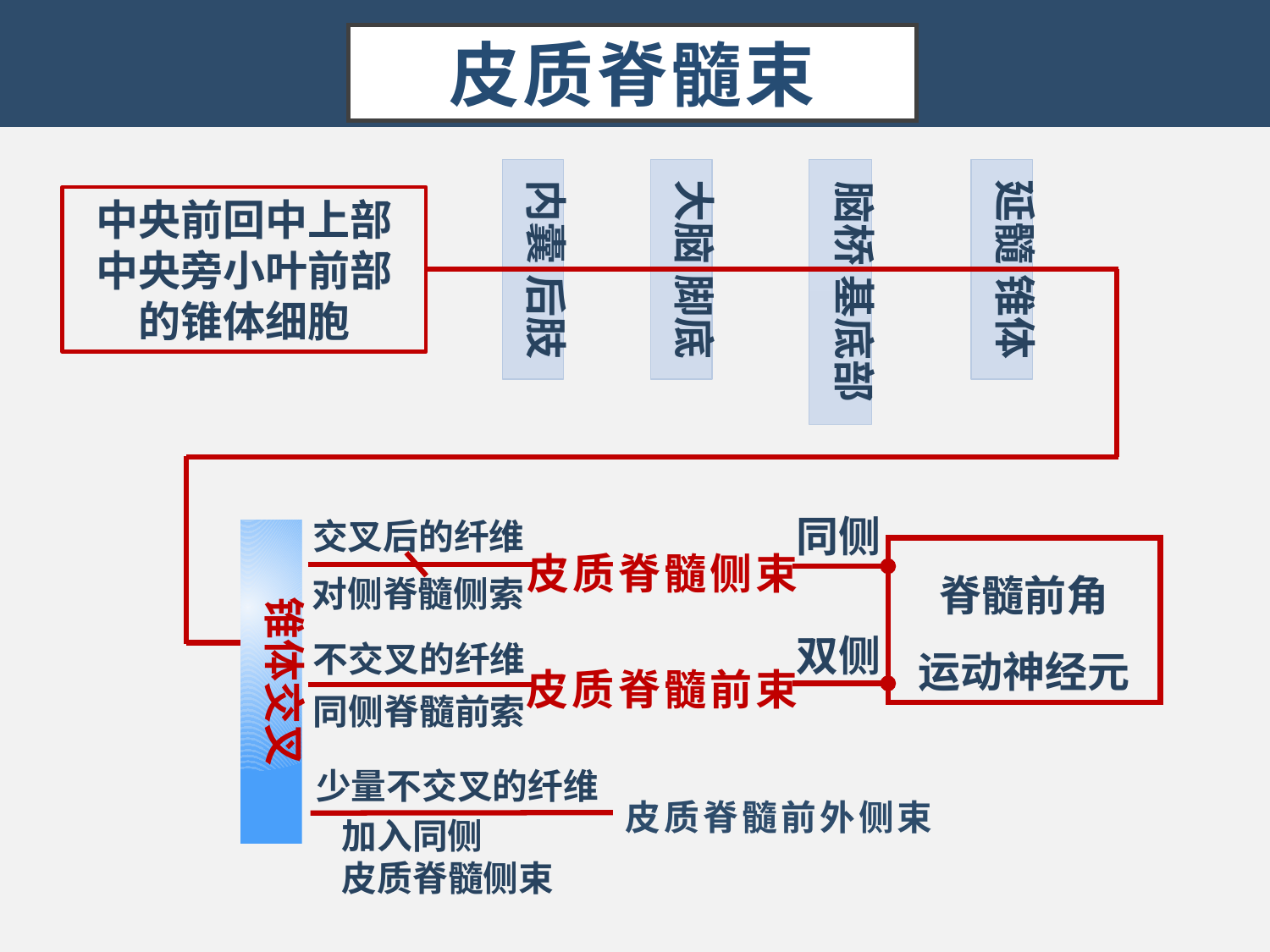

# 皮质脊髓束
内囊 后肢
脑桥 基底部
大脑 脚底
延髓 锥体
中央前回中上部
中央旁小叶前部
的锥体细胞
同侧
交叉后的纤维
锥体交叉
皮质脊髓侧束
脊髓前角
运动神经元

对侧脊髓侧索
双侧
不交叉的纤维
皮质脊髓前束
同侧脊髓前索
少量不交叉的纤维
皮质脊髓前外侧束
加入同侧
皮质脊髓侧束